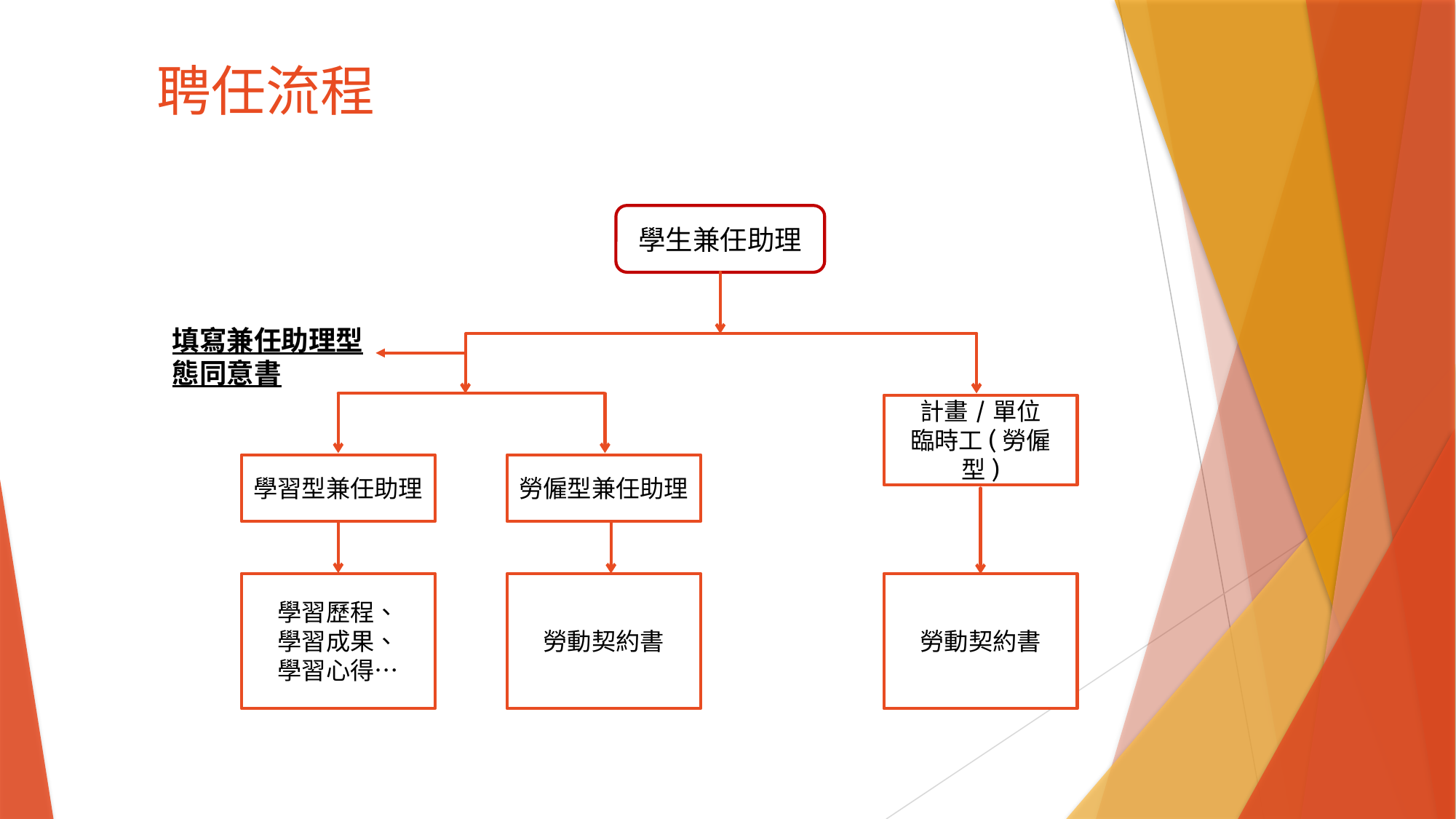

聘任流程
學生兼任助理
填寫兼任助理型態同意書
計畫/單位
臨時工(勞僱型)
學習型兼任助理
勞僱型兼任助理
學習歷程、
學習成果、
學習心得…
勞動契約書
勞動契約書